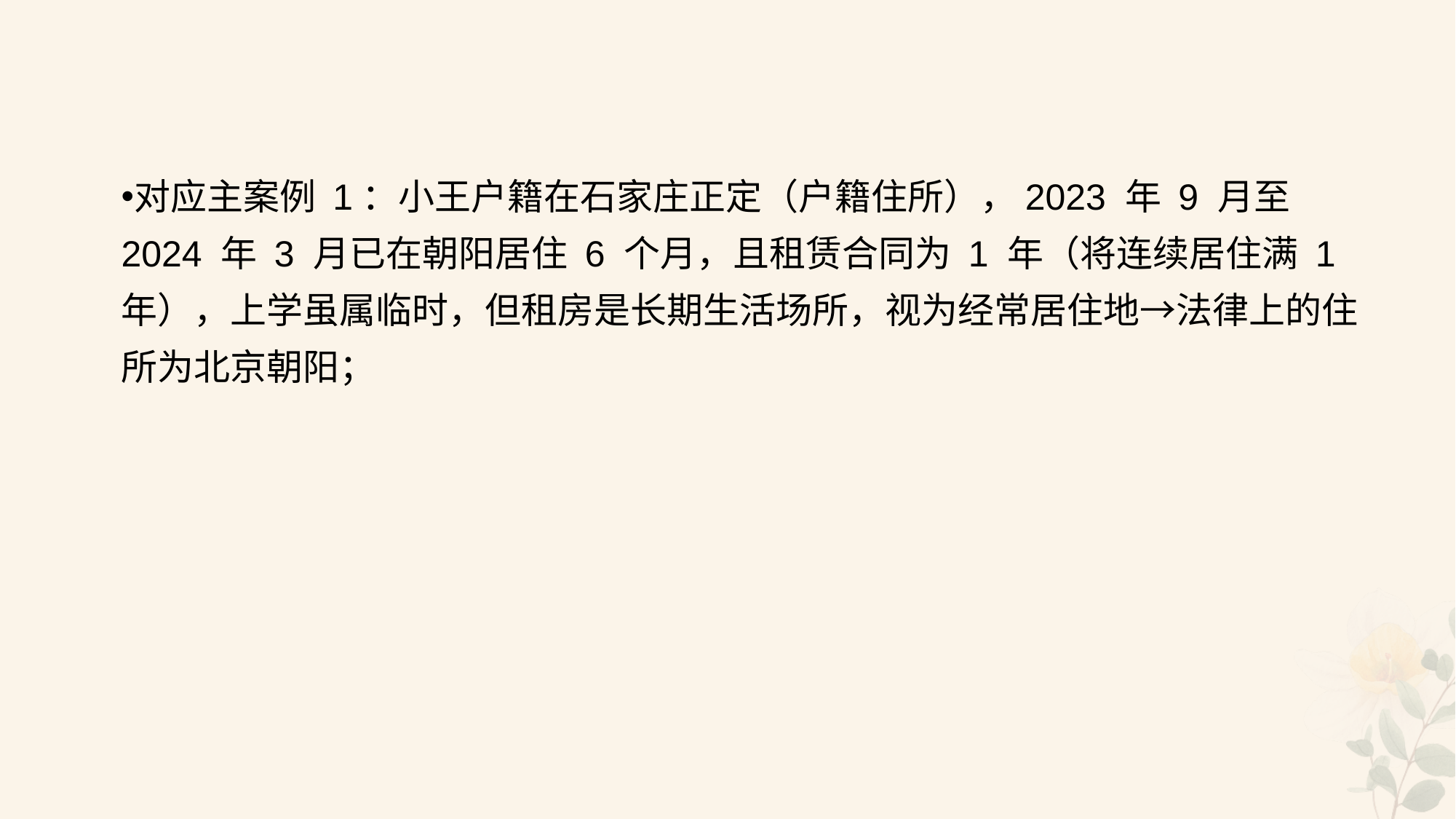

#
对应主案例 1：小王户籍在石家庄正定（户籍住所），2023 年 9 月至 2024 年 3 月已在朝阳居住 6 个月，且租赁合同为 1 年（将连续居住满 1 年），上学虽属临时，但租房是长期生活场所，视为经常居住地→法律上的住所为北京朝阳；